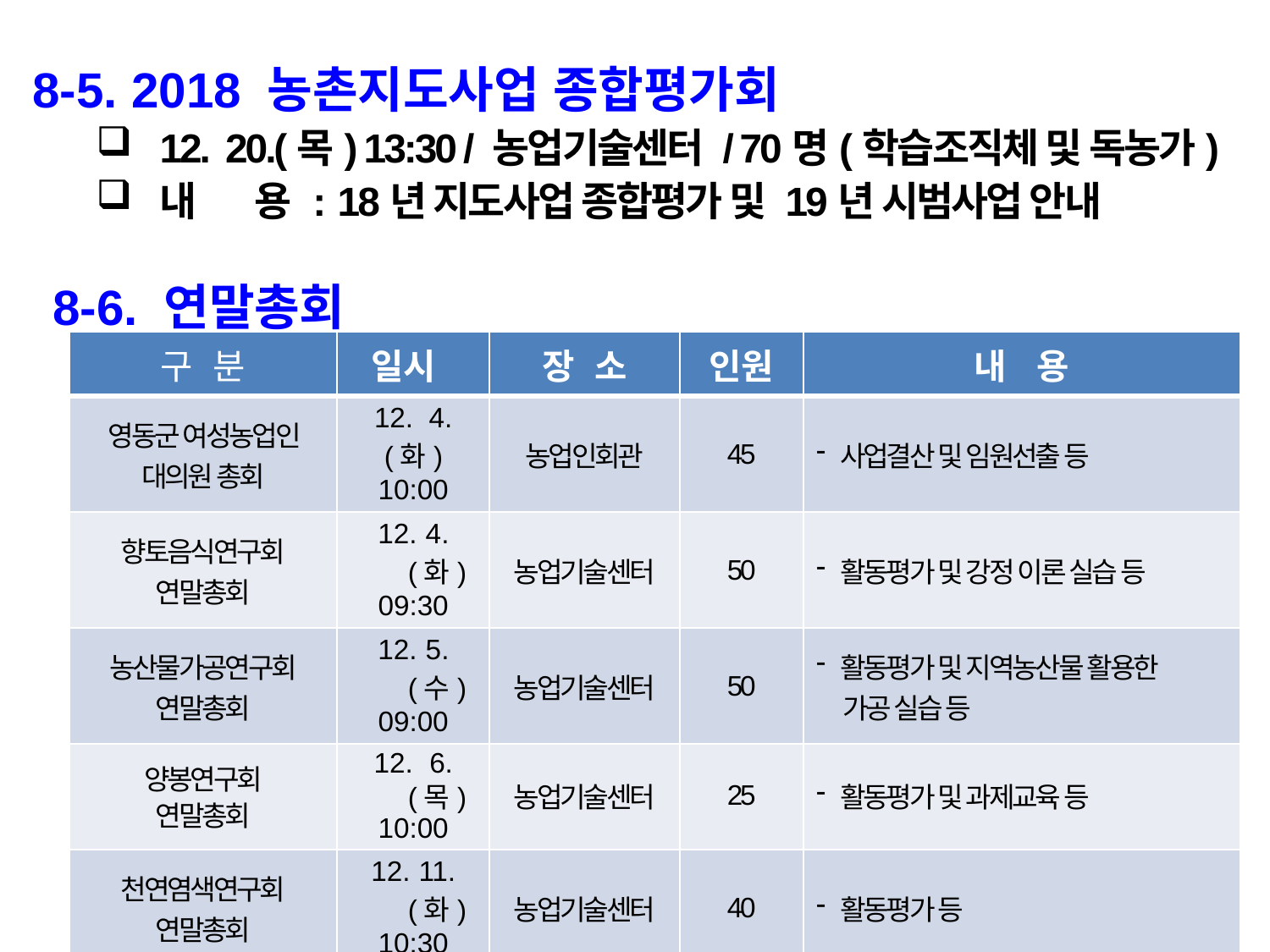

8-5. 2018 농촌지도사업 종합평가회
12.  20.(목) 13:30 / 농업기술센터 / 70명(학습조직체 및 독농가)
내     용 : 18년 지도사업 종합평가 및 19년 시범사업 안내
8-6. 연말총회

| 구 분 | 일시 | 장 소 | 인원 | 내 용 |
| --- | --- | --- | --- | --- |
| 영동군 여성농업인 대의원 총회 | 12. 4.(화) 10:00 | 농업인회관 | 45 | 사업결산 및 임원선출 등 |
| 향토음식연구회 연말총회 | 4.(화) 09:30 | 농업기술센터 | 50 | 활동평가 및 강정 이론 실습 등 |
| 농산물가공연구회 연말총회 | 5.(수) 09:00 | 농업기술센터 | 50 | 활동평가 및 지역농산물 활용한 가공 실습 등 |
| 양봉연구회 연말총회 | 6.(목) 10:00 | 농업기술센터 | 25 | 활동평가 및 과제교육 등 |
| 천연염색연구회 연말총회 | 11.(화) 10:30 | 농업기술센터 | 40 | 활동평가 등 |
| 생활개선 영동군 연합회 연말총회 | 12월중 | 농업기술센터 | 50 | 성과보고 및 과제교육 등 |
| 계 | 6회 |  | 260명 |  |